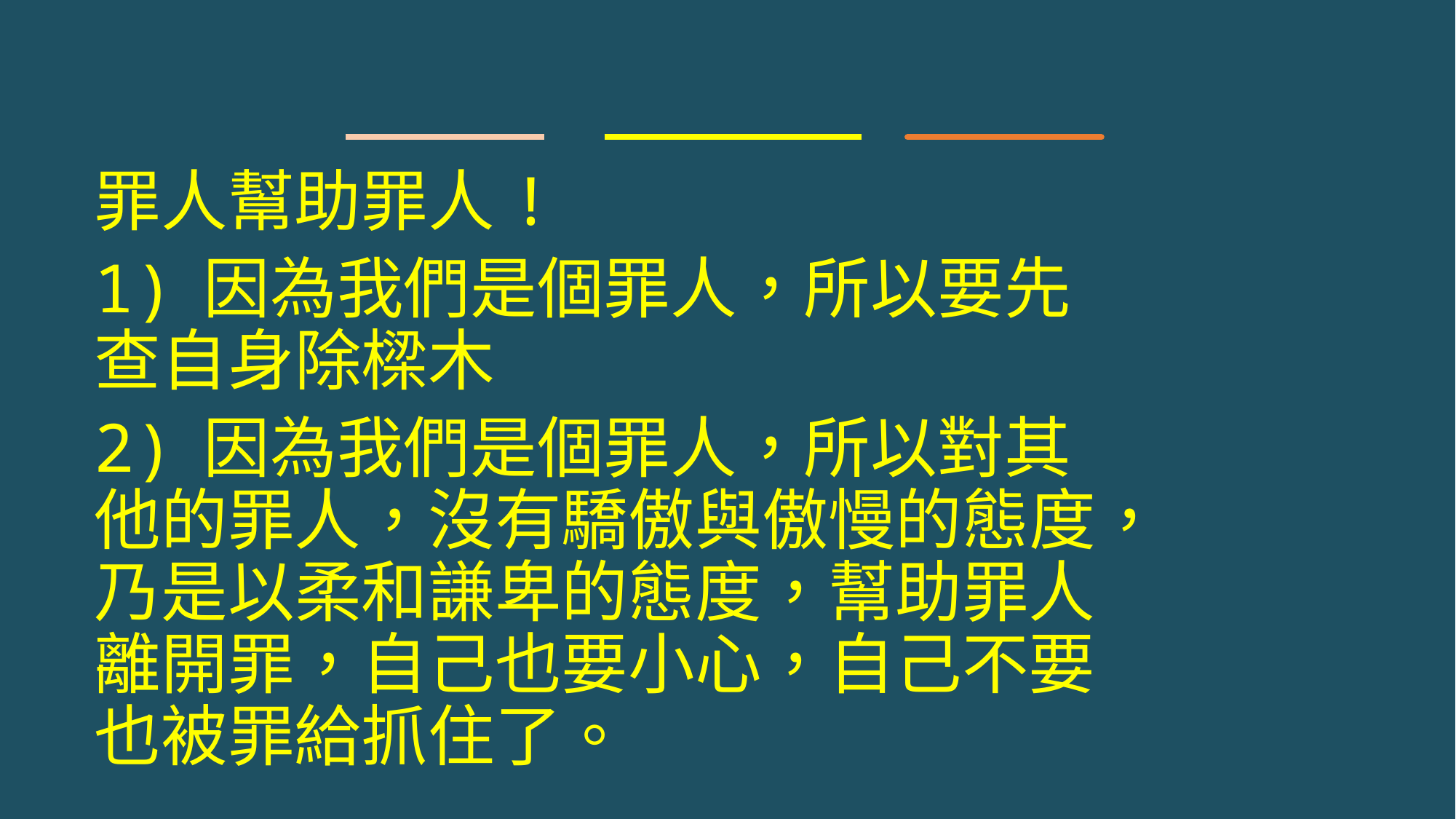

罪人幫助罪人!
1)	因為我們是個罪人，所以要先查自身除樑木
2)	因為我們是個罪人，所以對其他的罪人，沒有驕傲與傲慢的態度，乃是以柔和謙卑的態度，幫助罪人離開罪，自己也要小心，自己不要也被罪給抓住了。